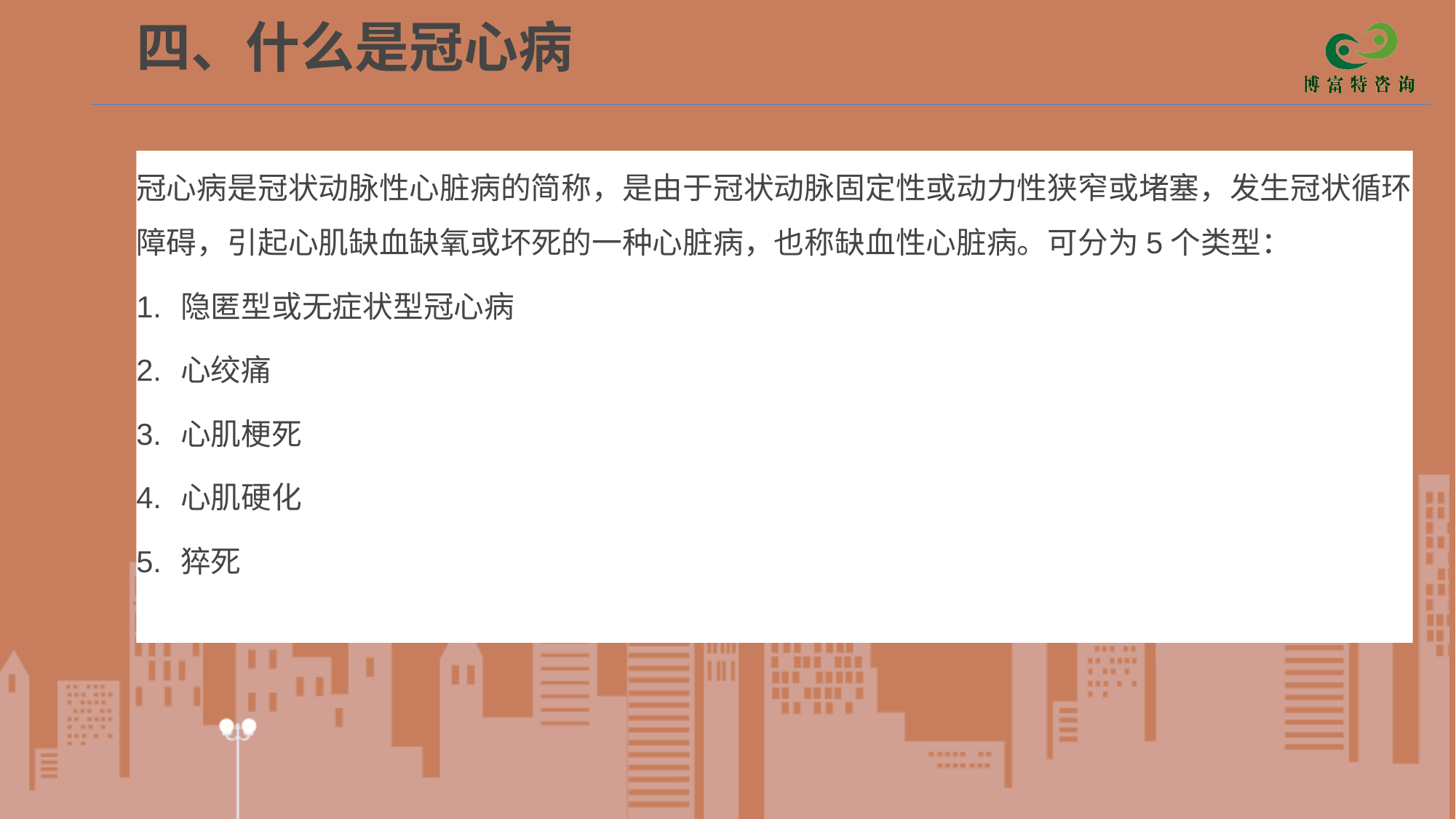

# 四、什么是冠心病
冠心病是冠状动脉性心脏病的简称，是由于冠状动脉固定性或动力性狭窄或堵塞，发生冠状循环障碍，引起心肌缺血缺氧或坏死的一种心脏病，也称缺血性心脏病。可分为5个类型：
 隐匿型或无症状型冠心病
 心绞痛
 心肌梗死
 心肌硬化
 猝死
45